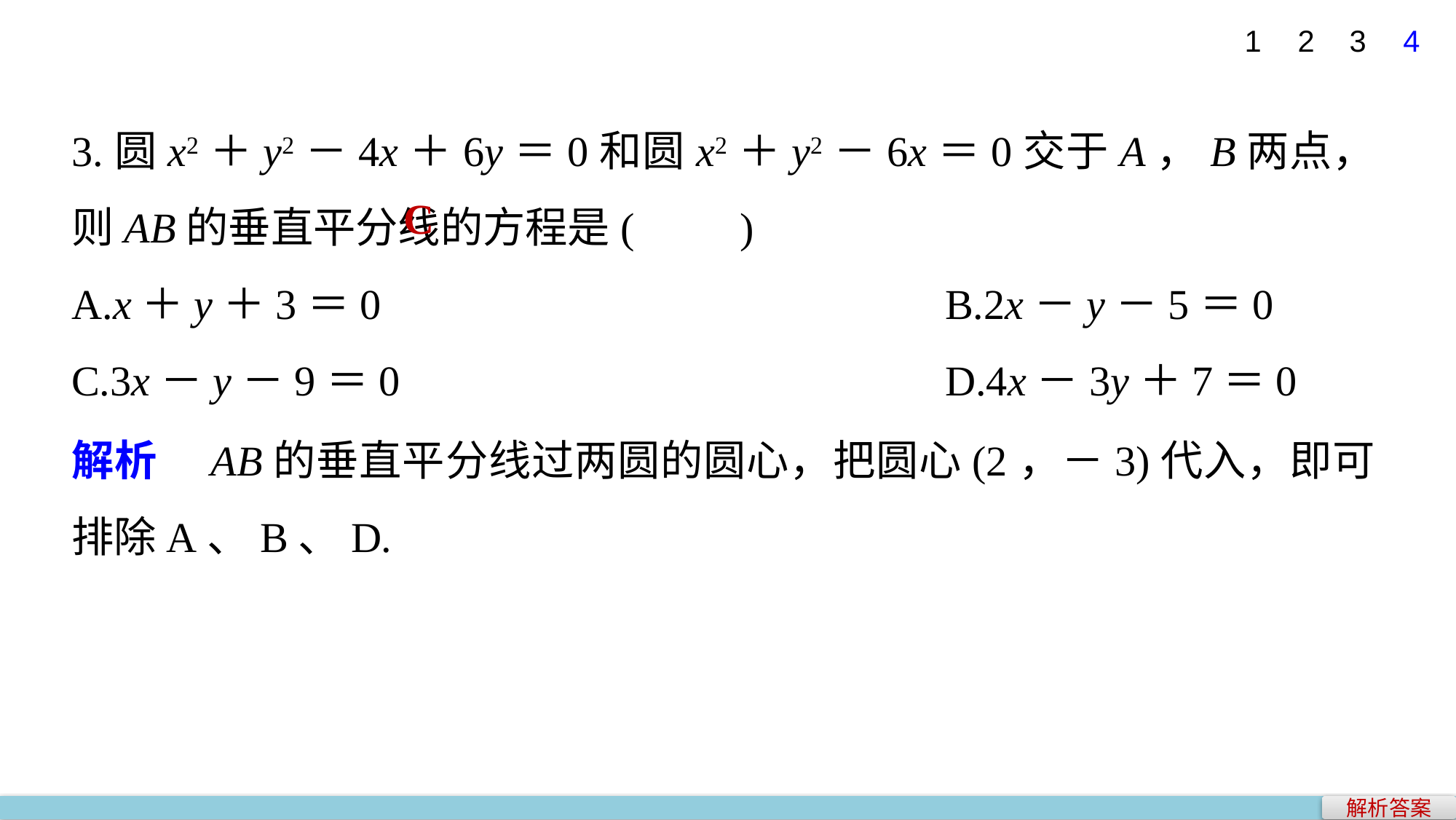

4
1
2
3
3.圆x2＋y2－4x＋6y＝0和圆x2＋y2－6x＝0交于A，B两点，则AB的垂直平分线的方程是(　　)
A.x＋y＋3＝0  					B.2x－y－5＝0
C.3x－y－9＝0  					D.4x－3y＋7＝0
C
解析　AB的垂直平分线过两圆的圆心，把圆心(2，－3)代入，即可排除A、B、D.

解析答案